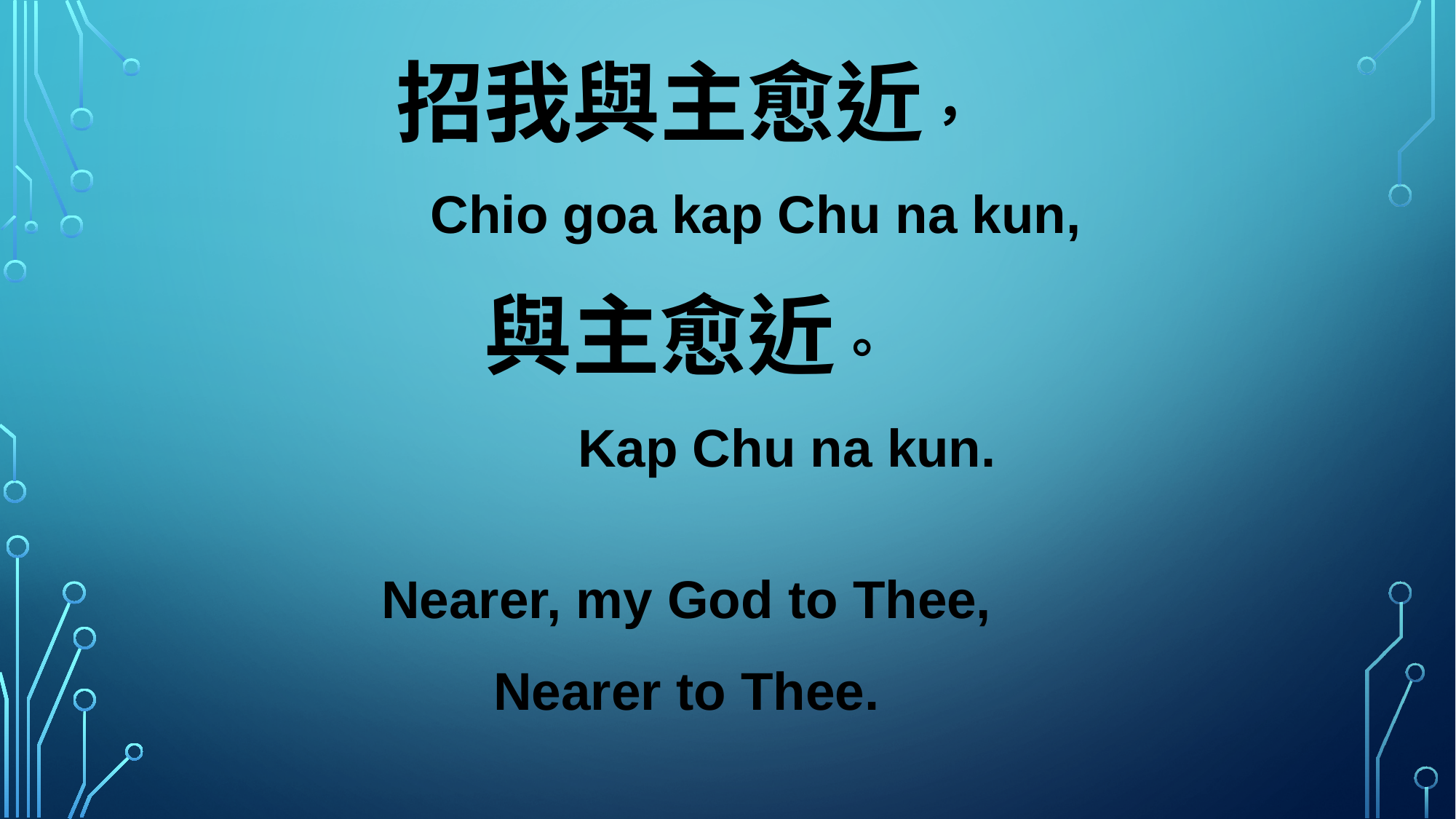

招我與主愈近，
                  Chio goa kap Chu na kun,
與主愈近。
                            Kap Chu na kun.

Nearer, my God to Thee,
Nearer to Thee.